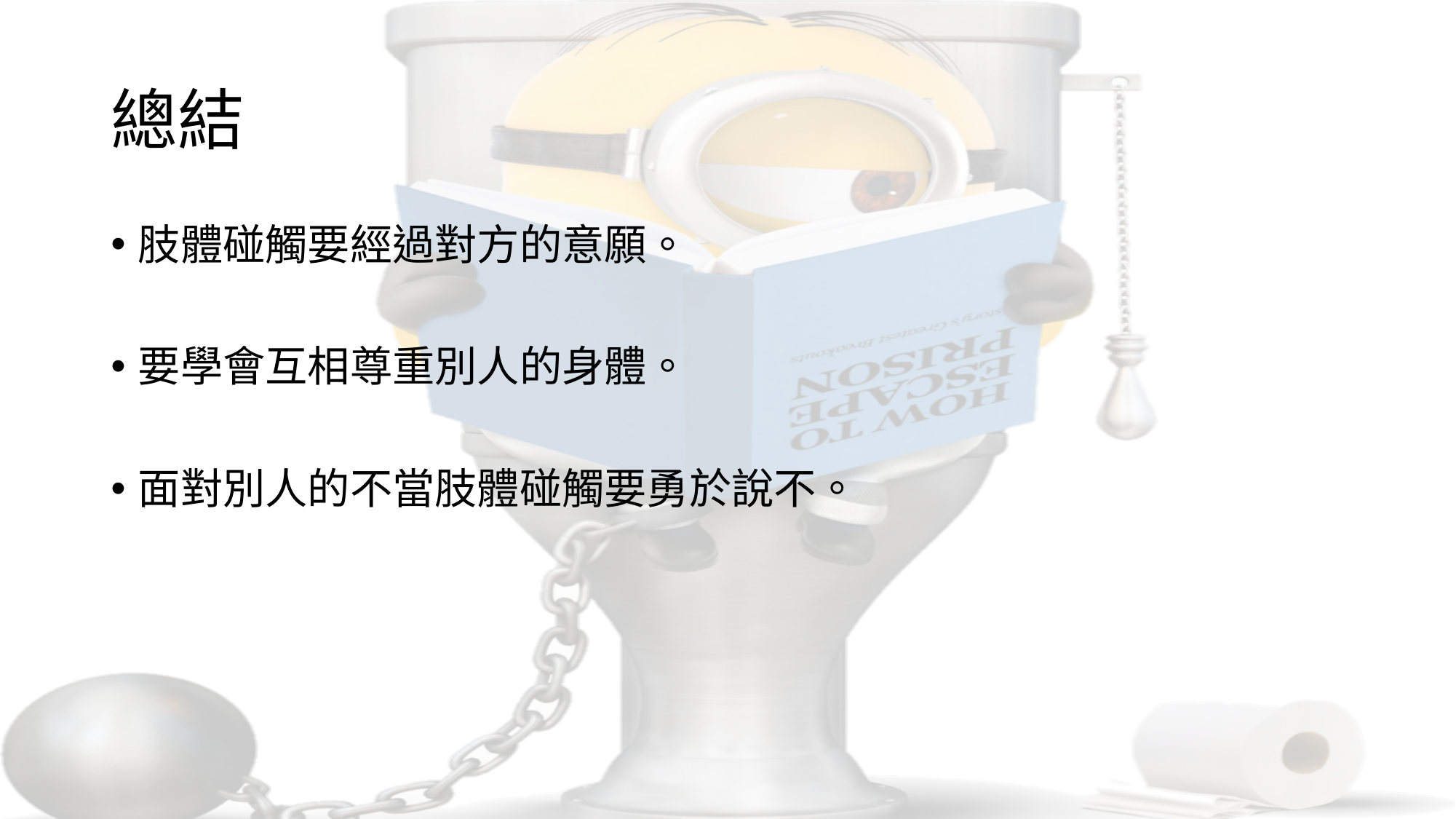

# 總結
肢體碰觸要經過對方的意願。

要學會互相尊重別人的身體。

面對別人的不當肢體碰觸要勇於說不。